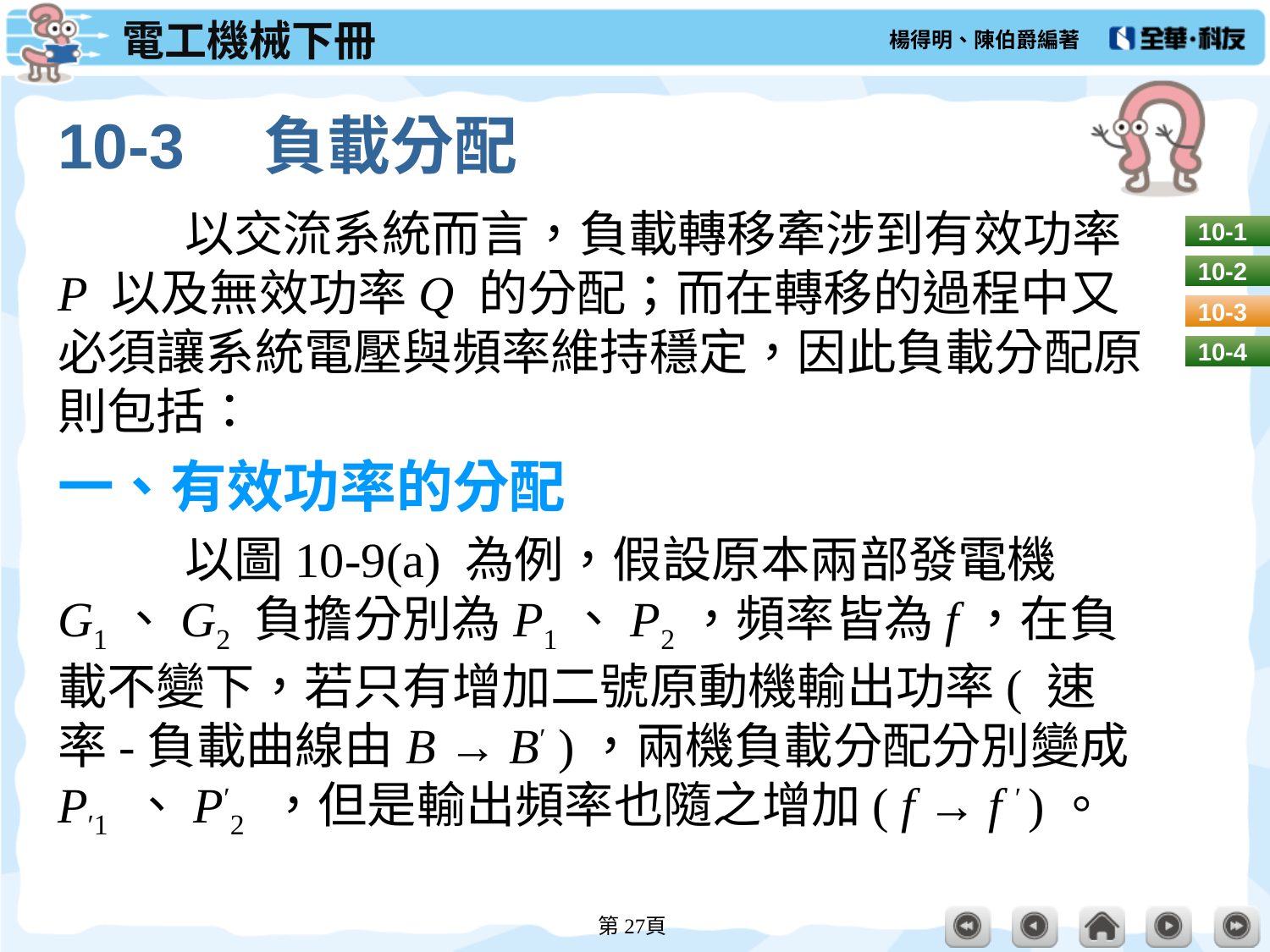

# 10-3　負載分配
	以交流系統而言，負載轉移牽涉到有效功率P 以及無效功率Q 的分配；而在轉移的過程中又必須讓系統電壓與頻率維持穩定，因此負載分配原則包括：
一、有效功率的分配
	以圖10-9(a) 為例，假設原本兩部發電機G1、G2 負擔分別為P1、P2，頻率皆為f，在負載不變下，若只有增加二號原動機輸出功率( 速率-負載曲線由B → B′ )，兩機負載分配分別變成P′1 、P′2 ，但是輸出頻率也隨之增加( f → f ′ )。